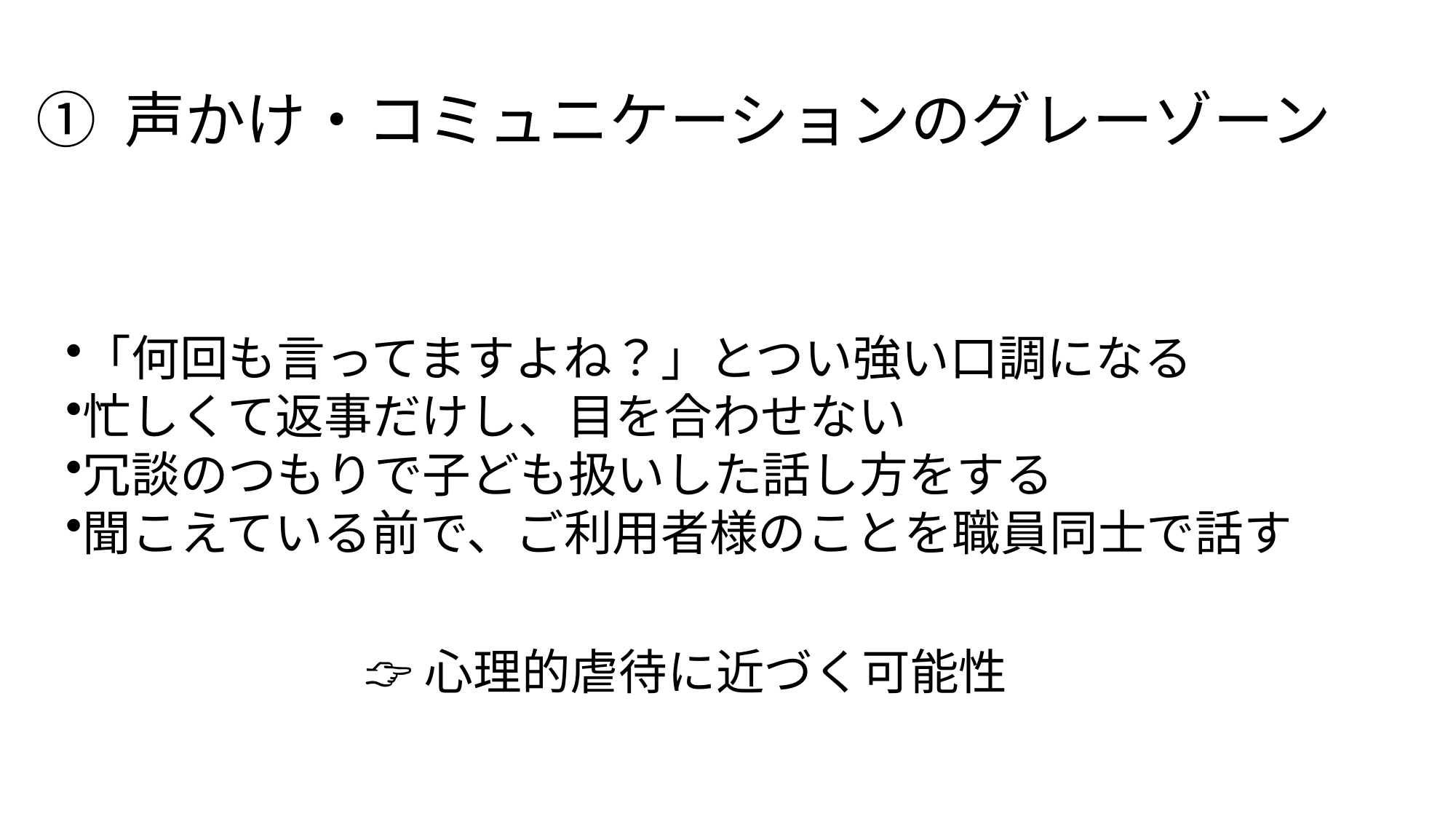

# ① 声かけ・コミュニケーションのグレーゾーン
「何回も言ってますよね？」とつい強い口調になる
忙しくて返事だけし、目を合わせない
冗談のつもりで子ども扱いした話し方をする
聞こえている前で、ご利用者様のことを職員同士で話す
👉心理的虐待に近づく可能性